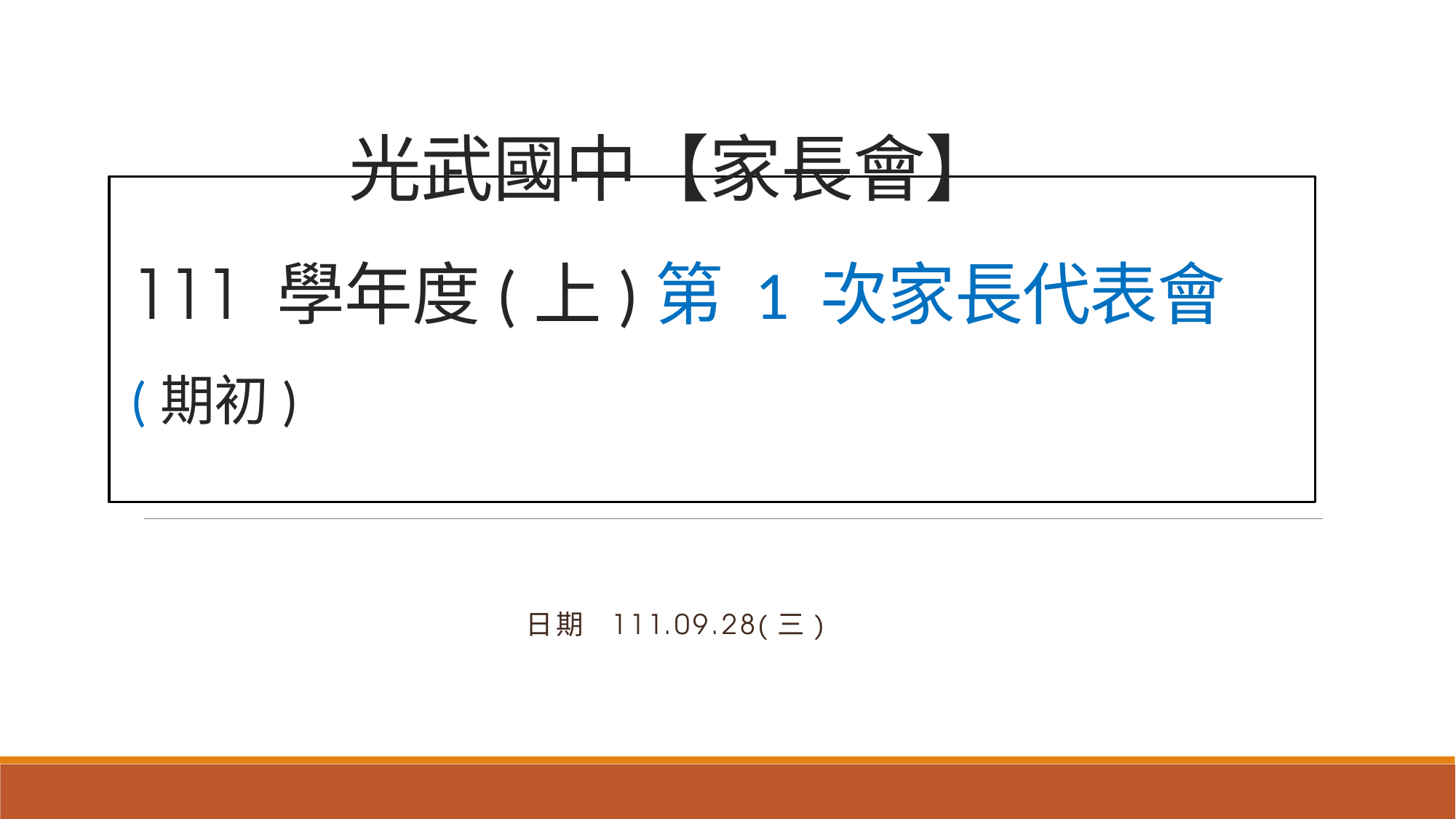

# 光武國中【家長會】 111 學年度(上)第 1 次家長代表會(期初)
 日期  111.09.28(三)